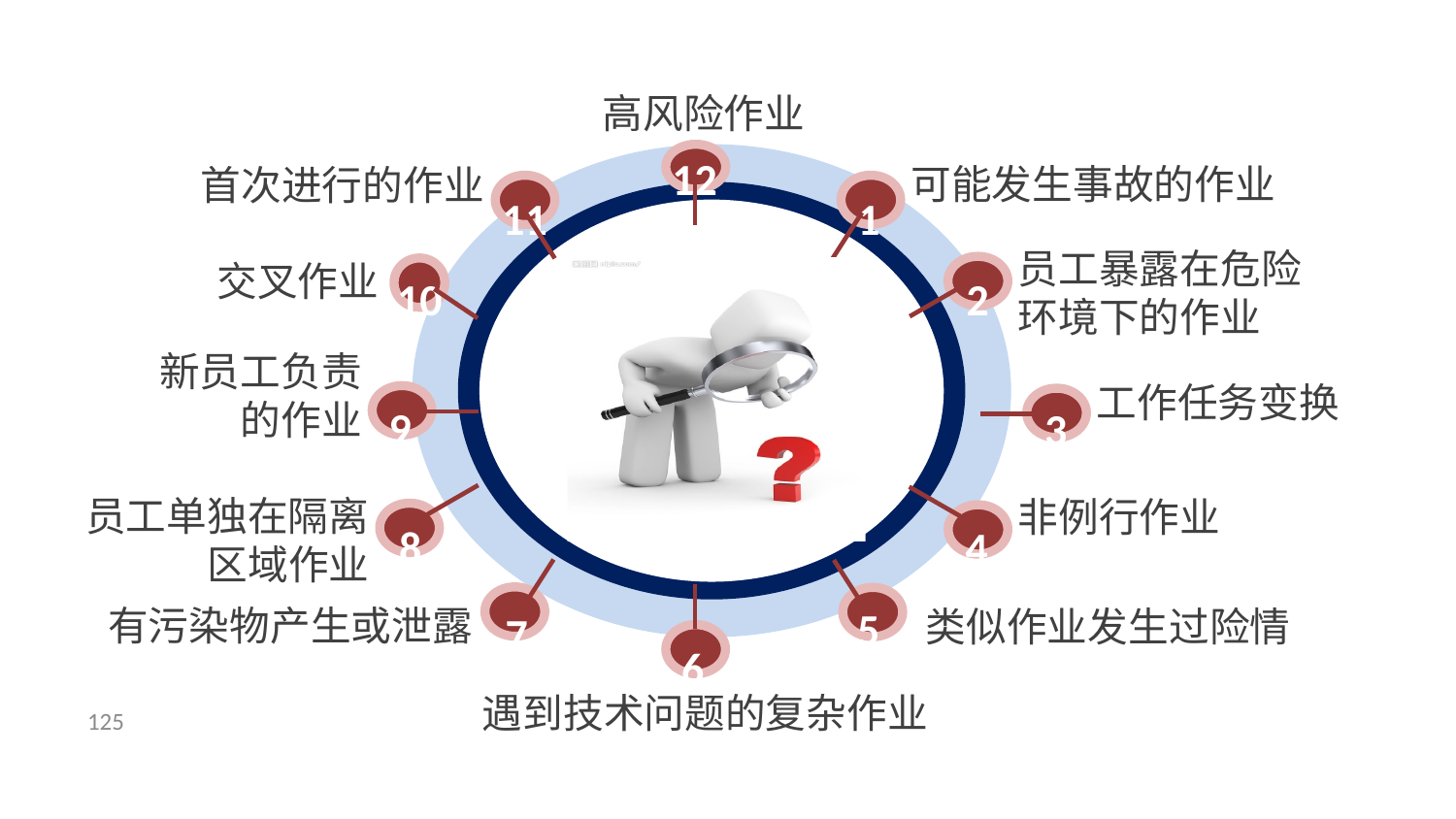

高风险作业
12

可能发生事故的作业
1

首次进行的作业
11

员工暴露在危险环境下的作业
2

10
交叉作业

新员工负责
的作业
9

3
工作任务变换

员工单独在隔离区域作业
8

非例行作业
4

5
7

有污染物产生或泄露
5

类似作业发生过险情
6

遇到技术问题的复杂作业
125